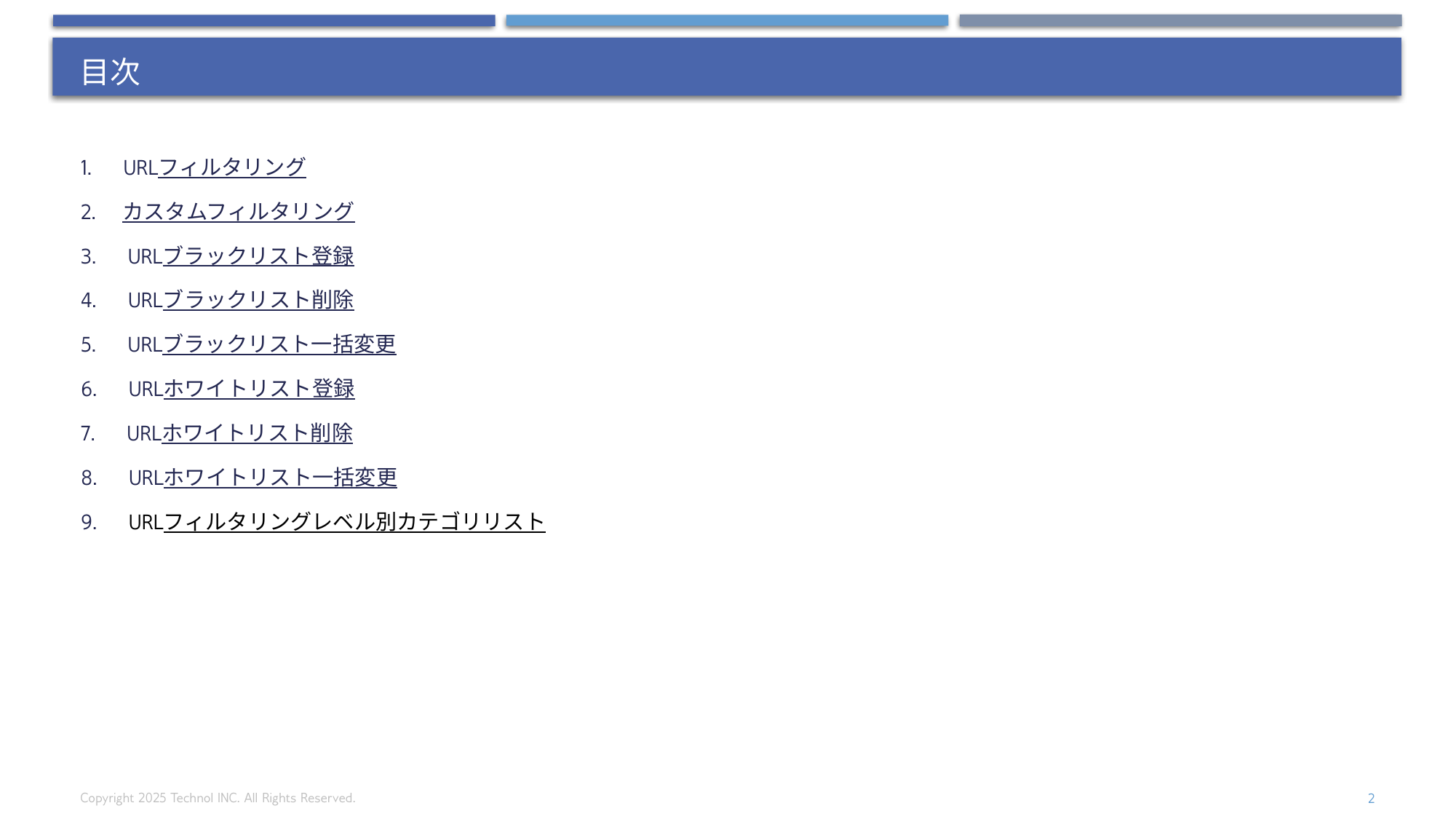

# 目次

1.　URLフィルタリング
2.　カスタムフィルタリング
3.　URLブラックリスト登録
4.　URLブラックリスト削除
5.　URLブラックリスト一括変更
6.　URLホワイトリスト登録
7.　URLホワイトリスト削除
8.　URLホワイトリスト一括変更
9.　URLフィルタリングレベル別カテゴリリスト
Copyright 2025 Technol INC. All Rights Reserved.
2